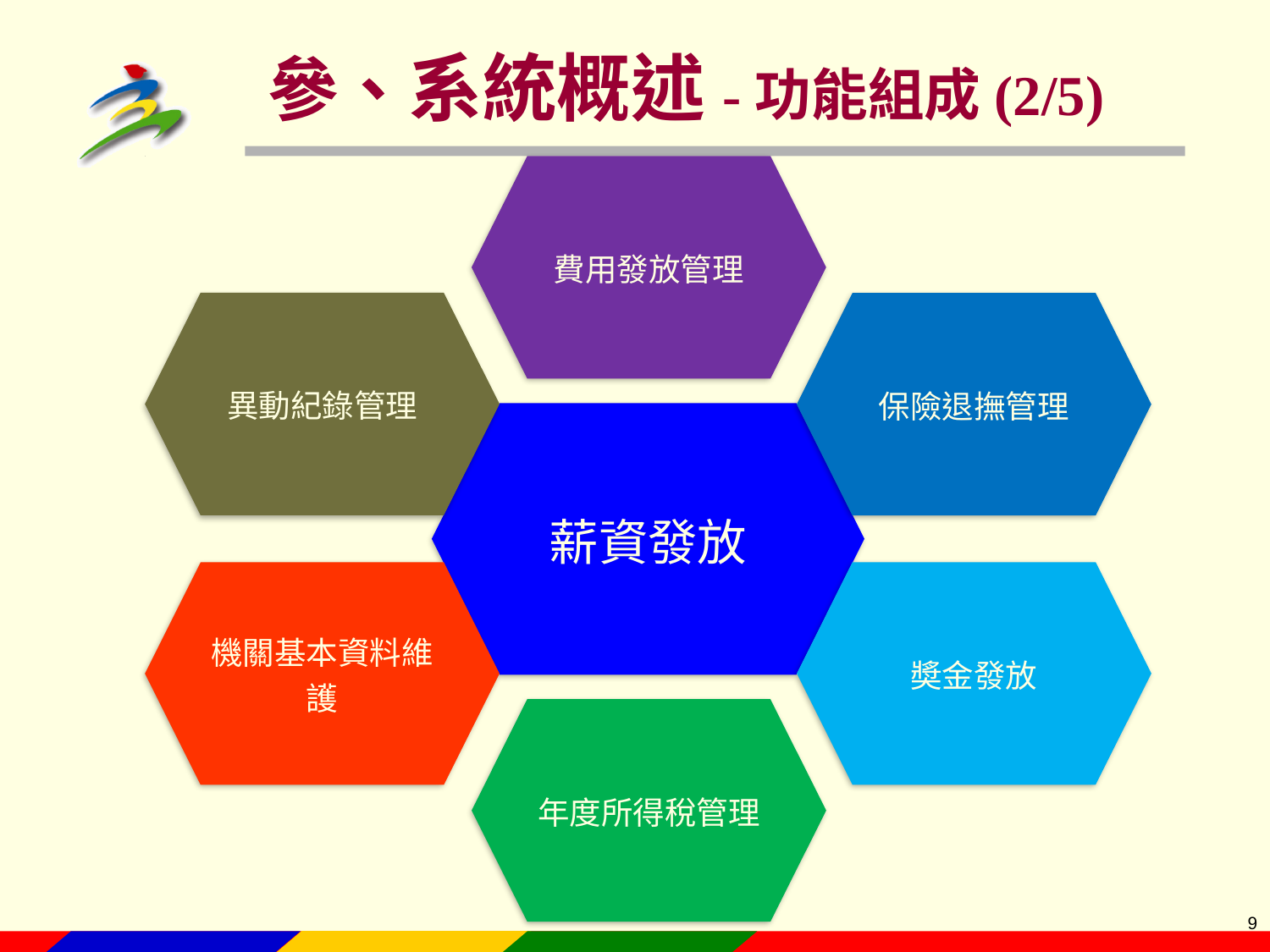

# 參、系統概述-功能組成(2/5)
薪資發放
費用發放管理
保險退撫管理
奬金發放
年度所得稅管理
機關基本資料維護
異動紀錄管理
9